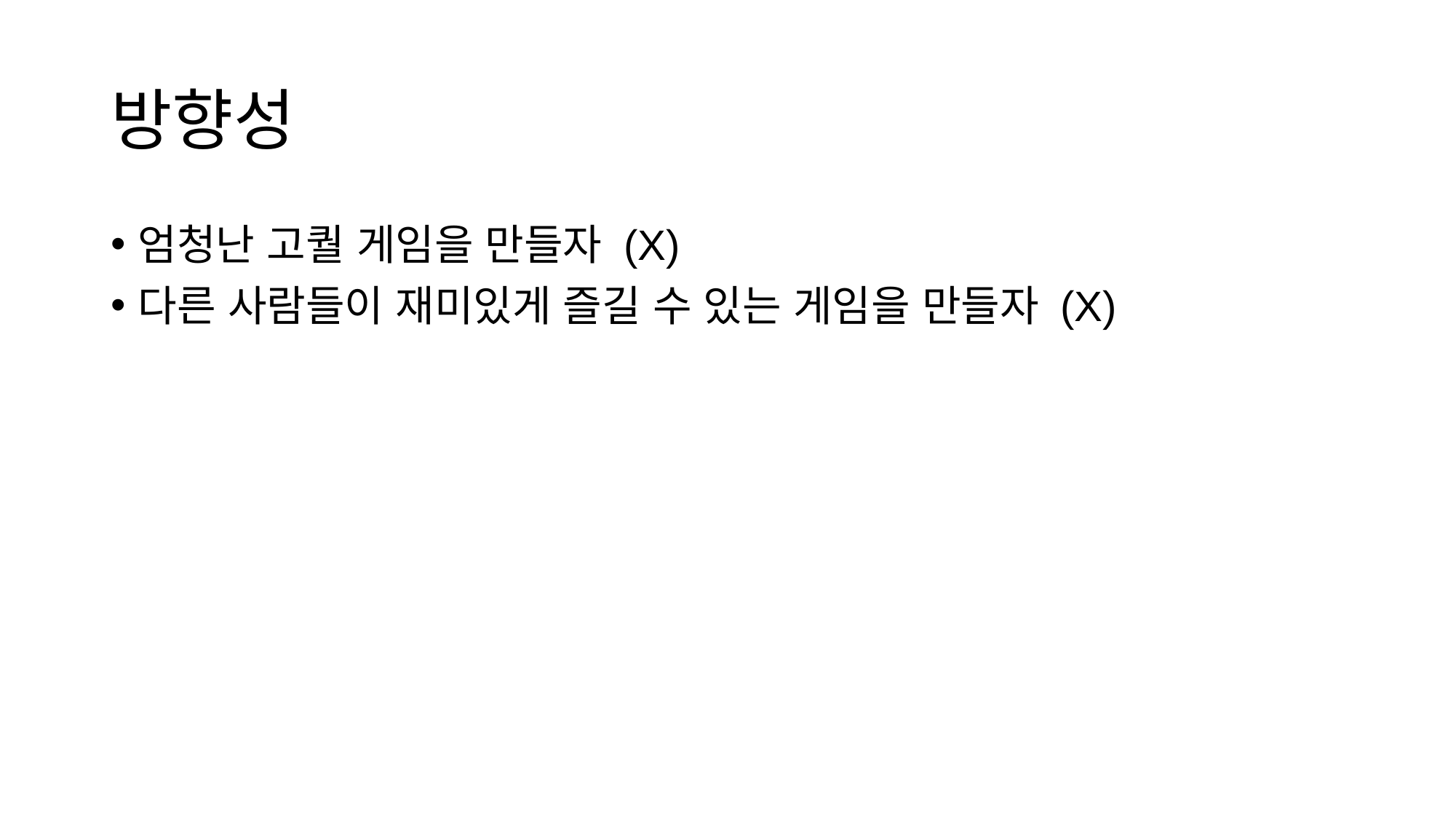

# 방향성
엄청난 고퀄 게임을 만들자 (X)
다른 사람들이 재미있게 즐길 수 있는 게임을 만들자 (X)